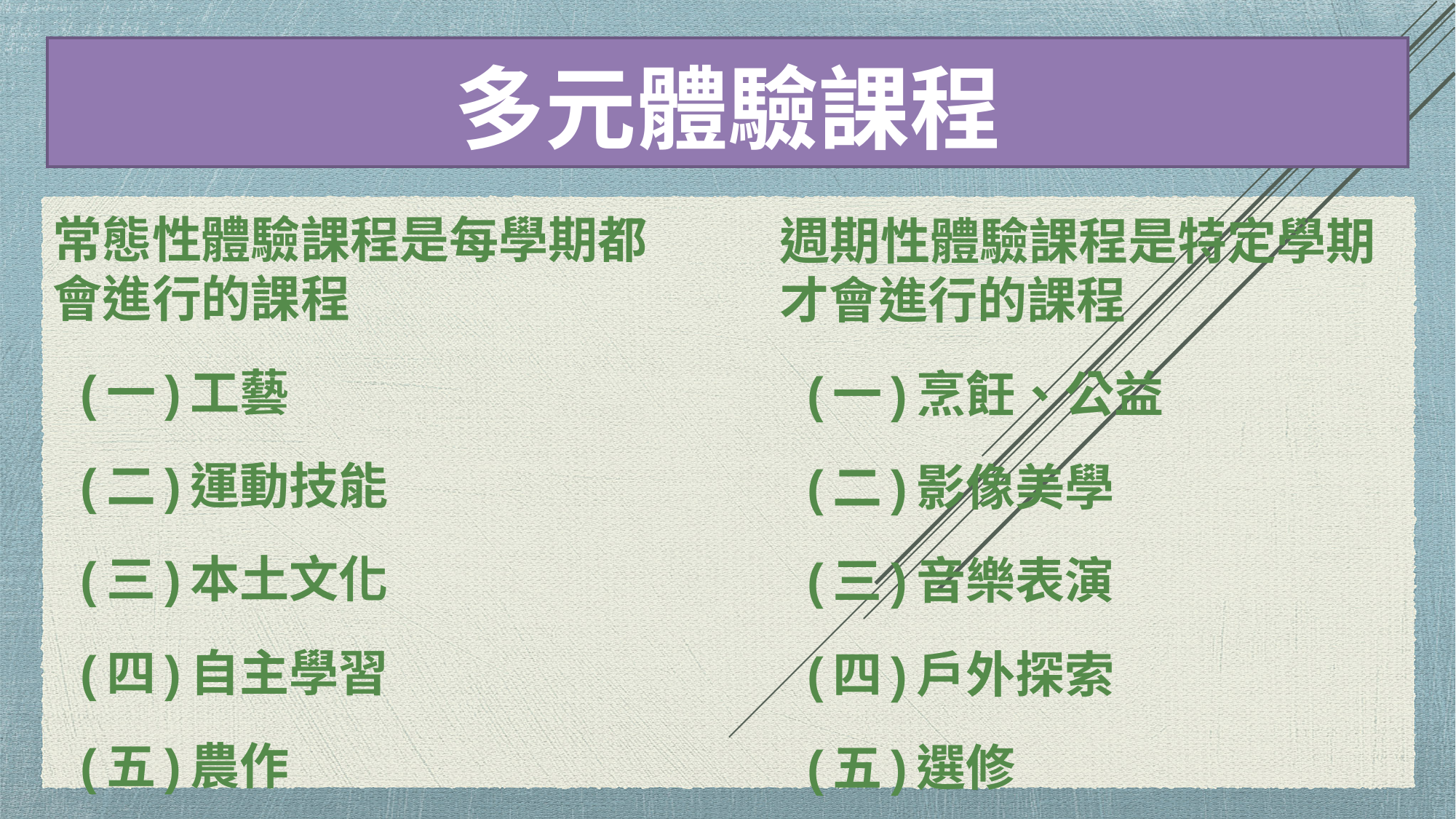

# 多元體驗課程
常態性體驗課程是每學期都會進行的課程
  (一)工藝
  (二)運動技能
  (三)本土文化
  (四)自主學習
  (五)農作

週期性體驗課程是特定學期才會進行的課程
  (一)烹飪、公益
  (二)影像美學
  (三)音樂表演
  (四)戶外探索
  (五)選修